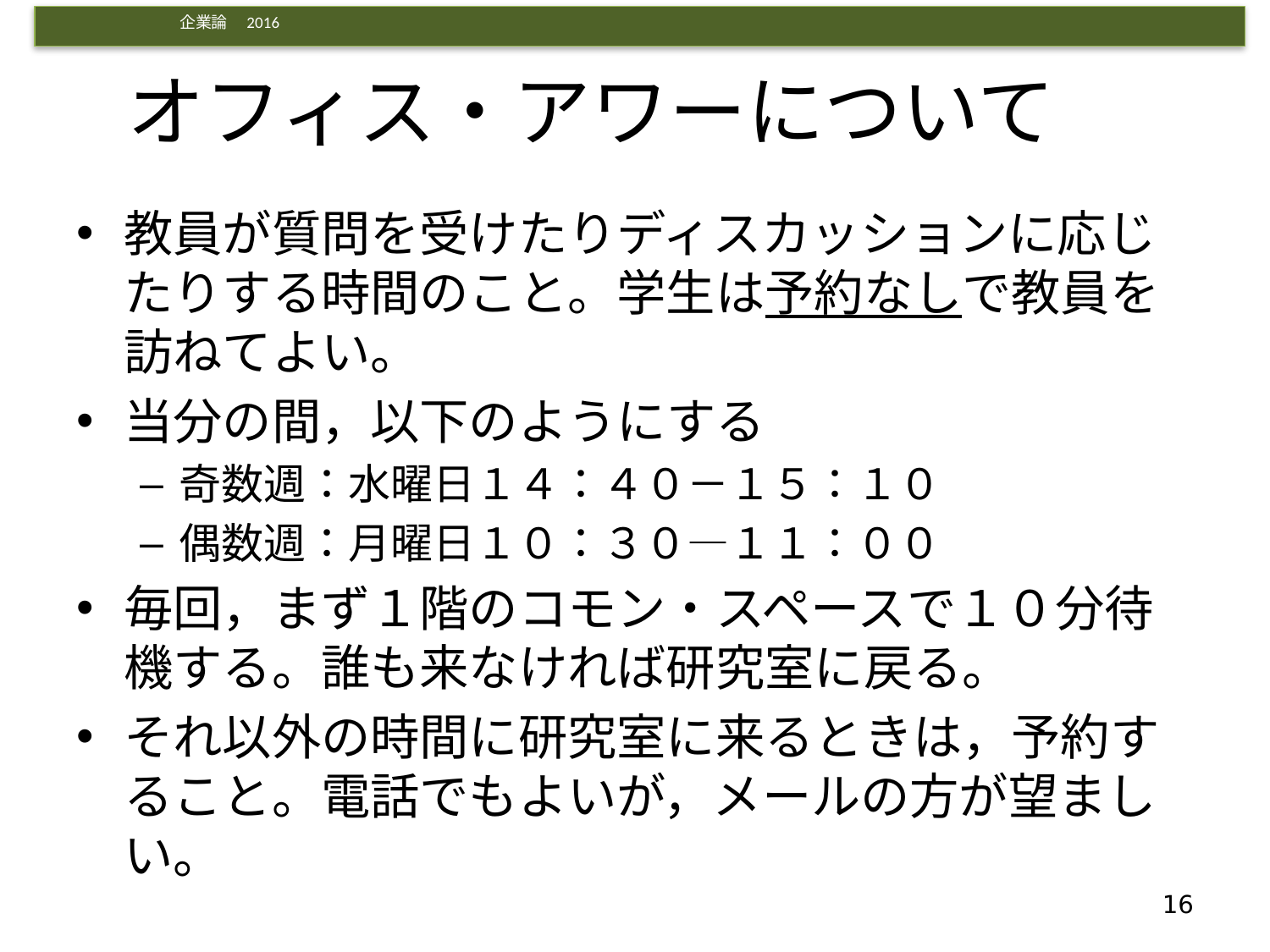

# オフィス・アワーについて
教員が質問を受けたりディスカッションに応じたりする時間のこと。学生は予約なしで教員を訪ねてよい。
当分の間，以下のようにする
奇数週：水曜日１４：４０－１５：１０
偶数週：月曜日１０：３０―１１：００
毎回，まず１階のコモン・スペースで１０分待機する。誰も来なければ研究室に戻る。
それ以外の時間に研究室に来るときは，予約すること。電話でもよいが，メールの方が望ましい。
16